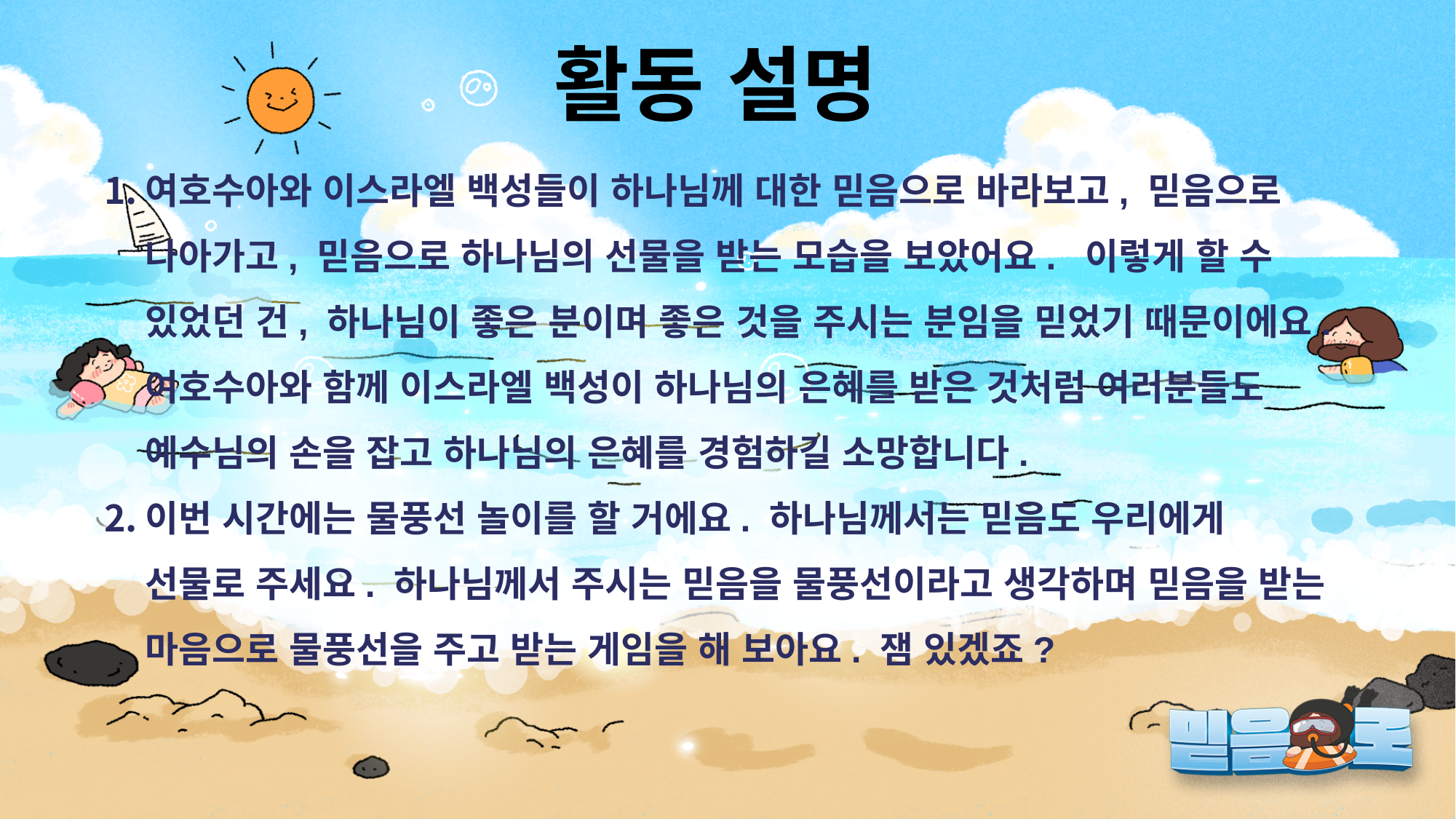

활동 설명
여호수아와 이스라엘 백성들이 하나님께 대한 믿음으로 바라보고, 믿음으로 나아가고, 믿음으로 하나님의 선물을 받는 모습을 보았어요.  이렇게 할 수 있었던 건, 하나님이 좋은 분이며 좋은 것을 주시는 분임을 믿었기 때문이에요. 여호수아와 함께 이스라엘 백성이 하나님의 은혜를 받은 것처럼 여러분들도 예수님의 손을 잡고 하나님의 은혜를 경험하길 소망합니다.
이번 시간에는 물풍선 놀이를 할 거에요. 하나님께서는 믿음도 우리에게 선물로 주세요. 하나님께서 주시는 믿음을 물풍선이라고 생각하며 믿음을 받는 마음으로 물풍선을 주고 받는 게임을 해 보아요. 잼 있겠죠?